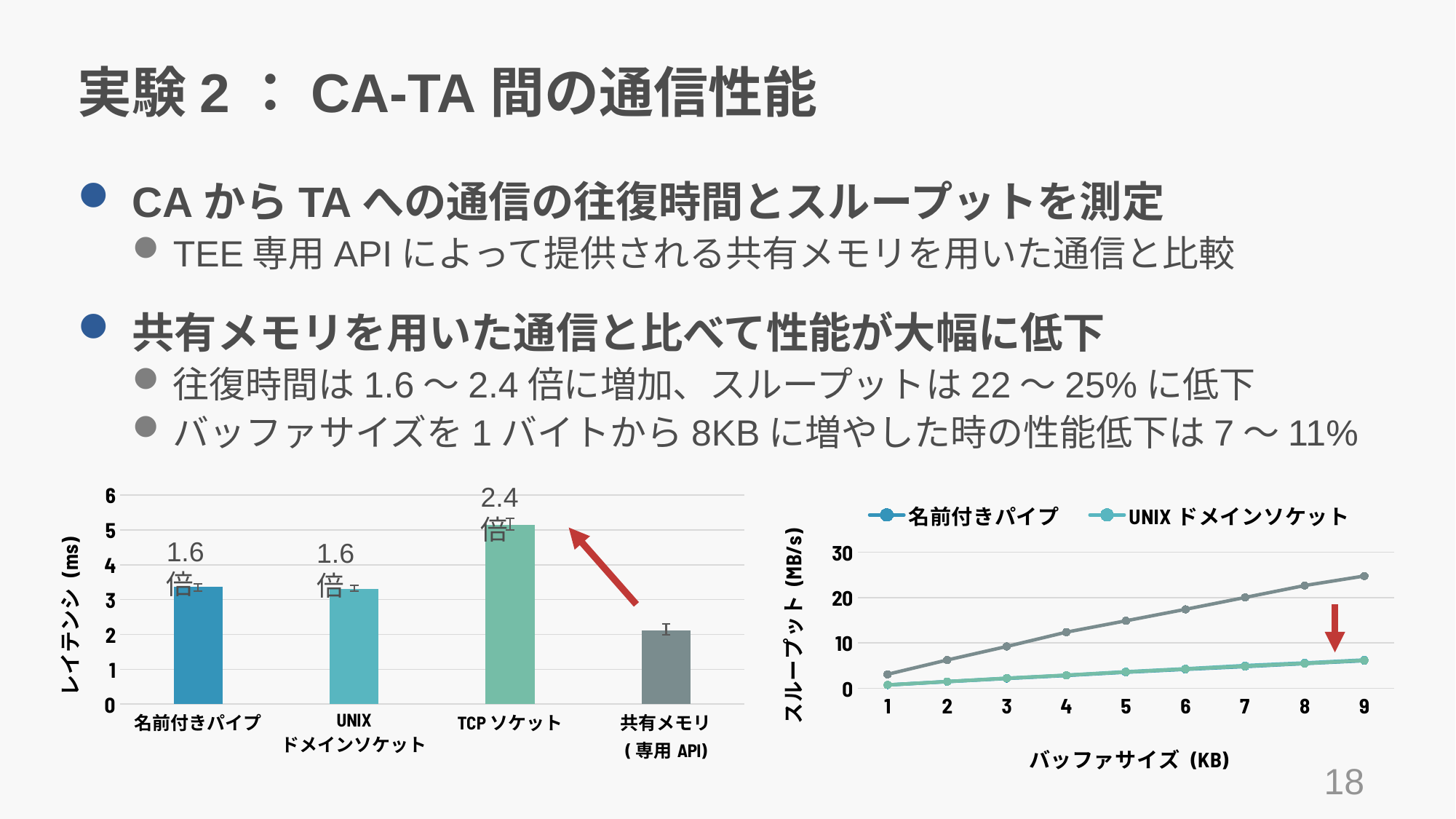

# 実験2：CA-TA間の通信性能
CAからTAへの通信の往復時間とスループットを測定
TEE専用APIによって提供される共有メモリを用いた通信と比較
共有メモリを用いた通信と比べて性能が大幅に低下
往復時間は1.6〜2.4倍に増加、スループットは22〜25%に低下
バッファサイズを1バイトから8KBに増やした時の性能低下は7〜11%

### Chart

| Category | 名前付きパイプ | UNIXドメインソケット | TCPソケット | 共有メモリ(専用API) |
|---|---|---|---|---|
| 1 | 0.738878 | 0.753228 | 0.748642 | 3.096546 |
| 2 | 1.474942 | 1.500553 | 1.501254 | 6.245721 |
| 3 | 2.176822 | 2.250643 | 2.209401 | 9.222346 |
| 4 | 2.834553 | 2.892065 | 2.884239 | 12.383415 |
| 5 | 3.554085 | 3.663013 | 3.596913 | 14.885075 |
| 6 | 4.183932 | 4.325814 | 4.24553 | 17.405849 |
| 7 | 4.796645 | 5.025303 | 4.868711 | 20.034322 |
| 8 | 5.449975 | 5.609286 | 5.486245 | 22.663405 |
| 9 | 6.089208 | 6.26433 | 6.162534 | 24.760983 |

### Chart

| Category |  |
|---|---|
| 名前付きパイプ | 3.3650640000000003 |
| UNIX
ドメインソケット | 3.309104 |
| TCPソケット | 5.1325552000000005 |
| 共有メモリ
(専用API) | 2.1063408000000003 |
2.4倍
1.6倍
1.6倍